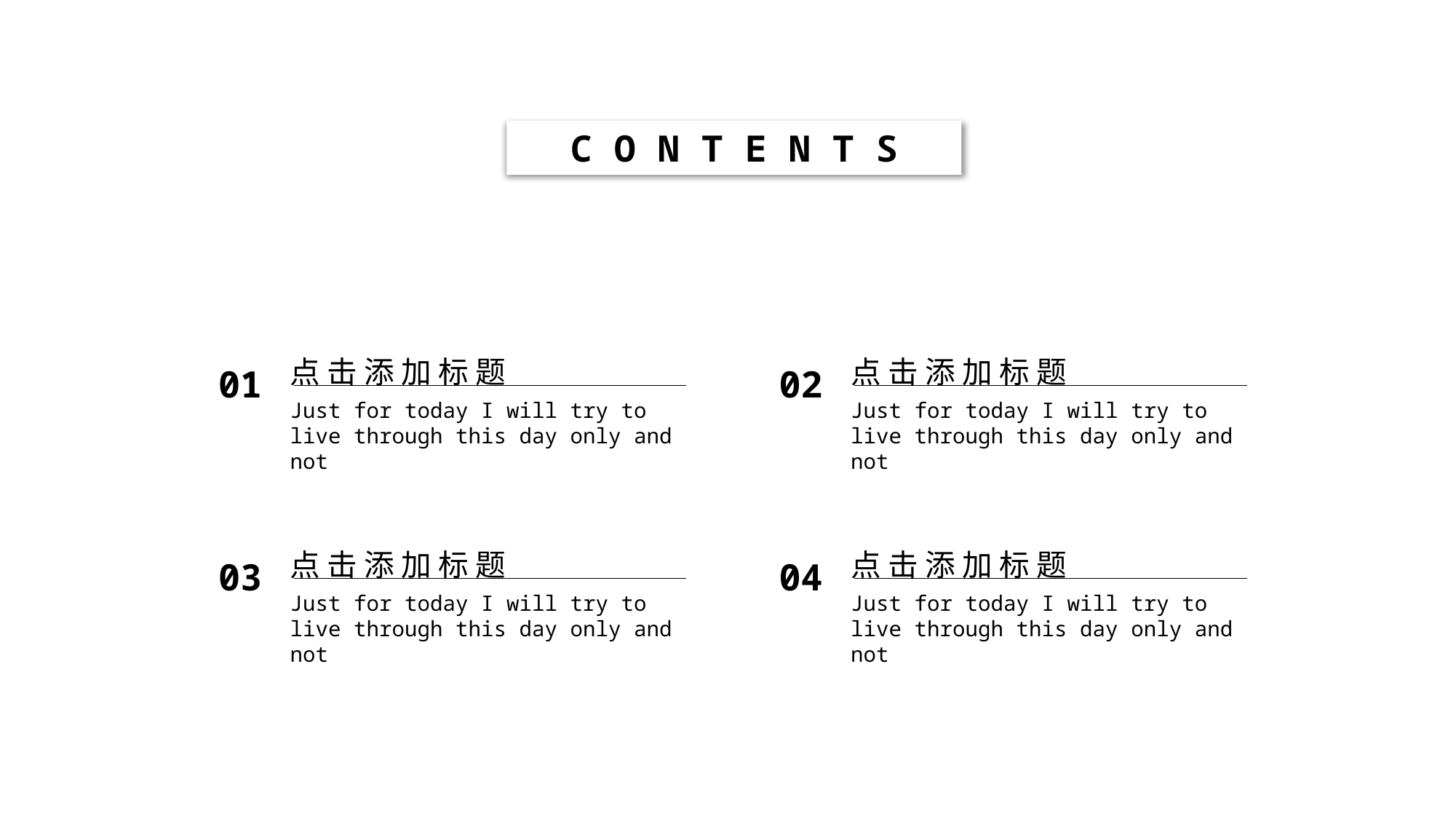

C O N T E N T S
点 击 添 加 标 题
点 击 添 加 标 题
01
02
Just for today I will try to live through this day only and not
Just for today I will try to live through this day only and not
点 击 添 加 标 题
点 击 添 加 标 题
03
04
Just for today I will try to live through this day only and not
Just for today I will try to live through this day only and not